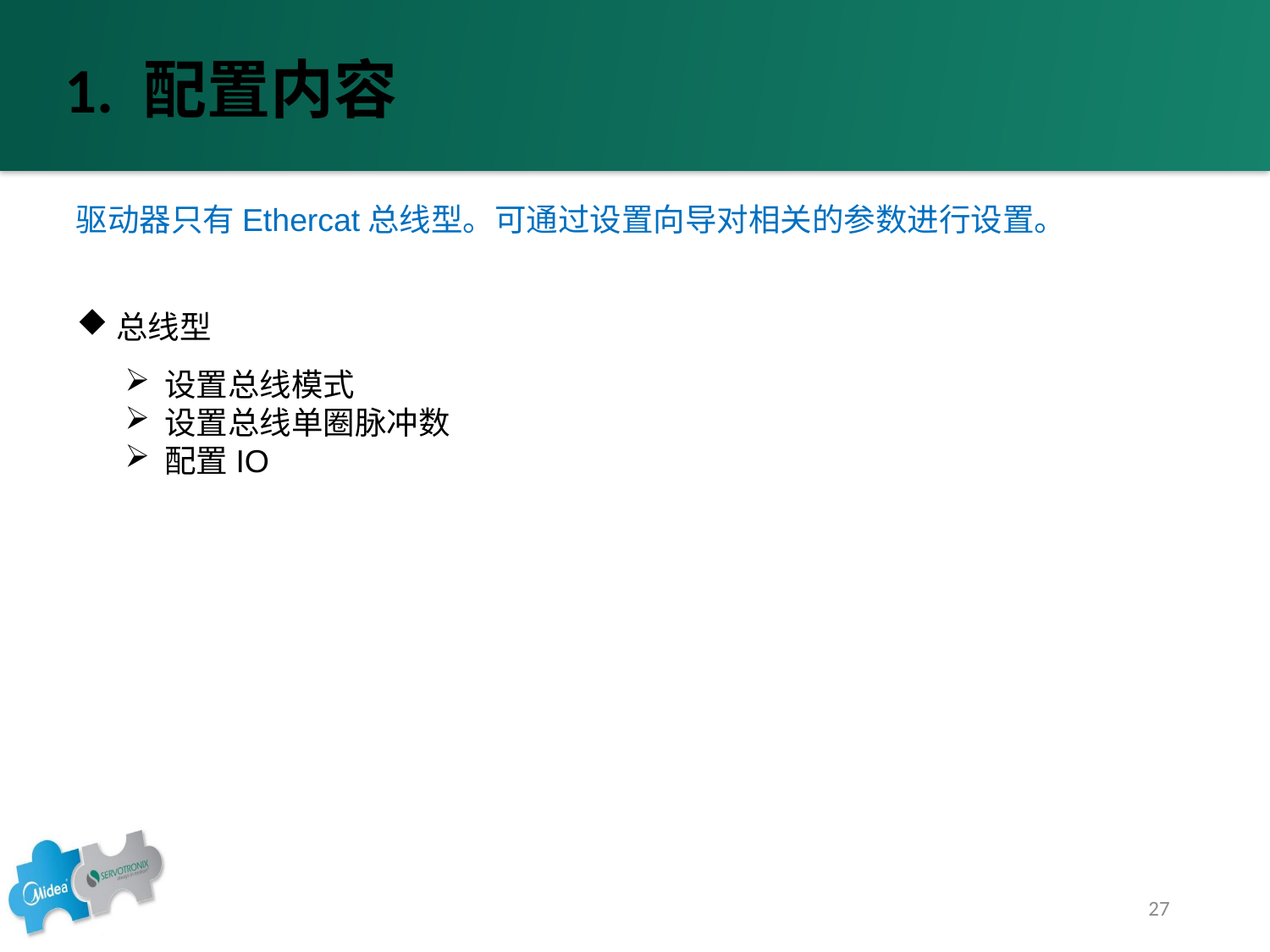

1. 配置内容
驱动器只有Ethercat总线型。可通过设置向导对相关的参数进行设置。

总线型
设置总线模式
设置总线单圈脉冲数
配置IO
27